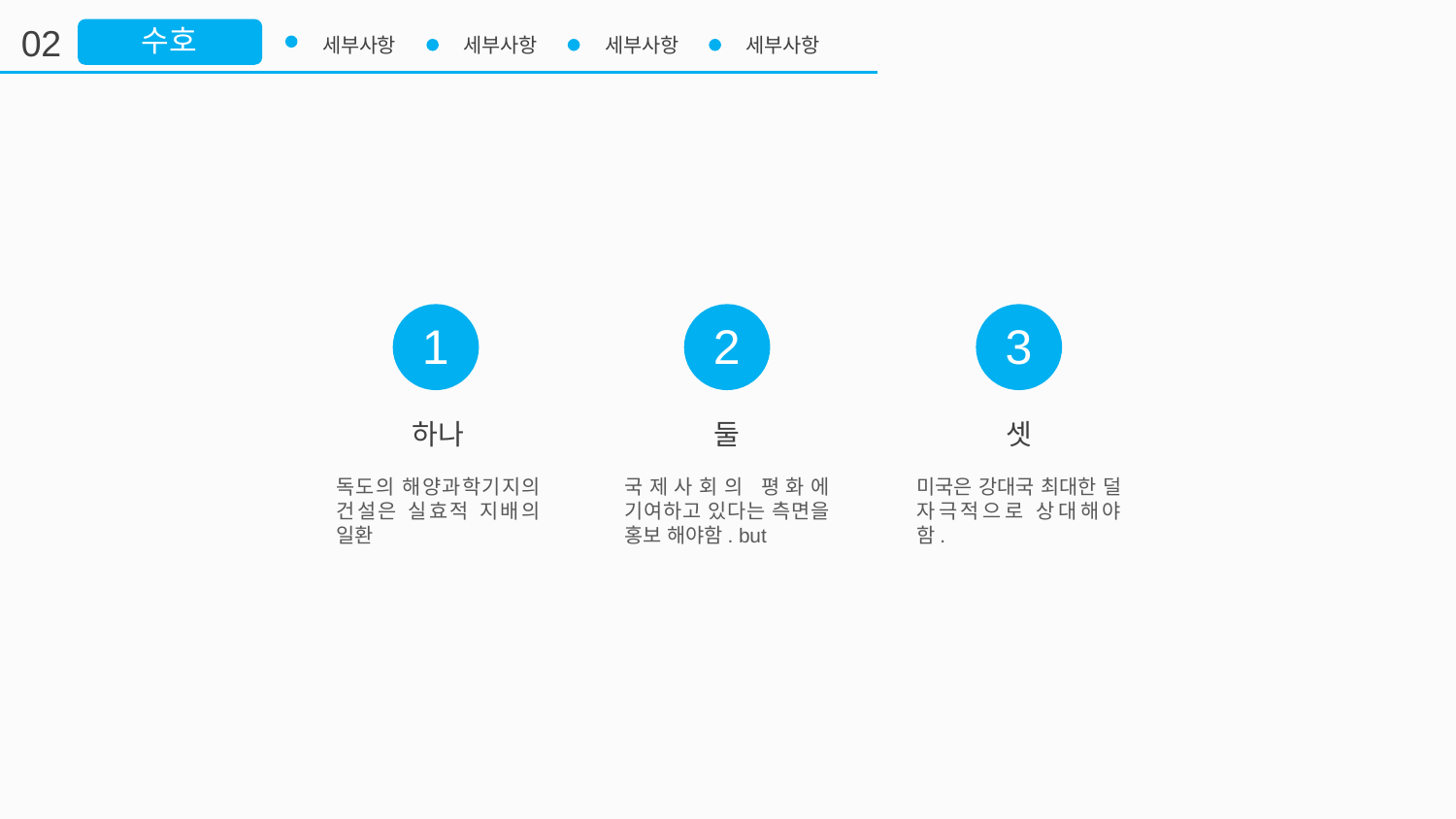

02
수호

세부사항

세부사항

세부사항

세부사항

1

2

3
하나
둘
셋
독도의 해양과학기지의 건설은 실효적 지배의 일환
국제사회의 평화에 기여하고 있다는 측면을 홍보 해야함. but
미국은 강대국 최대한 덜 자극적으로 상대해야 함.